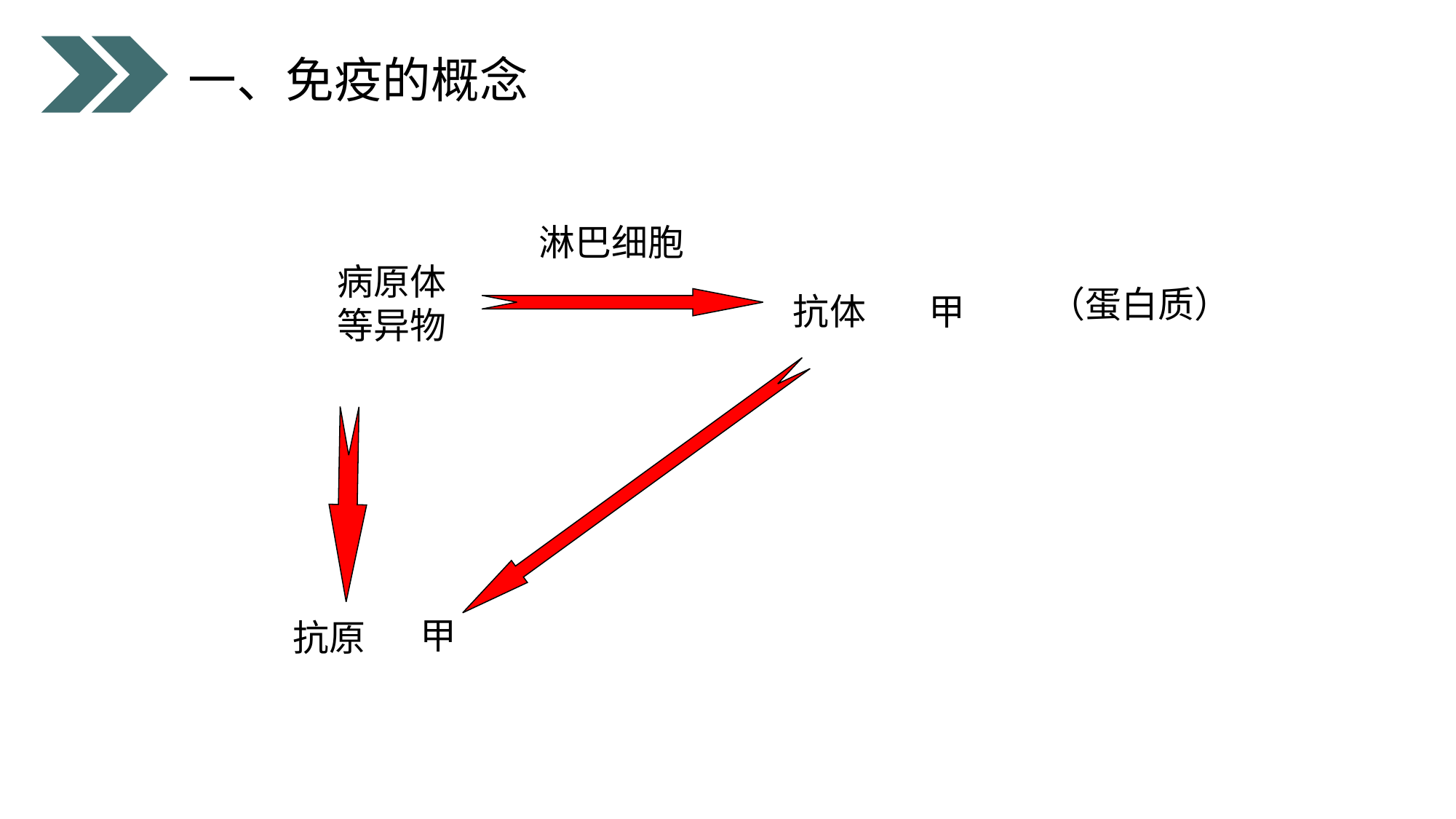

一、免疫的概念
淋巴细胞
病原体
等异物
（蛋白质）
抗体
甲

甲
抗原